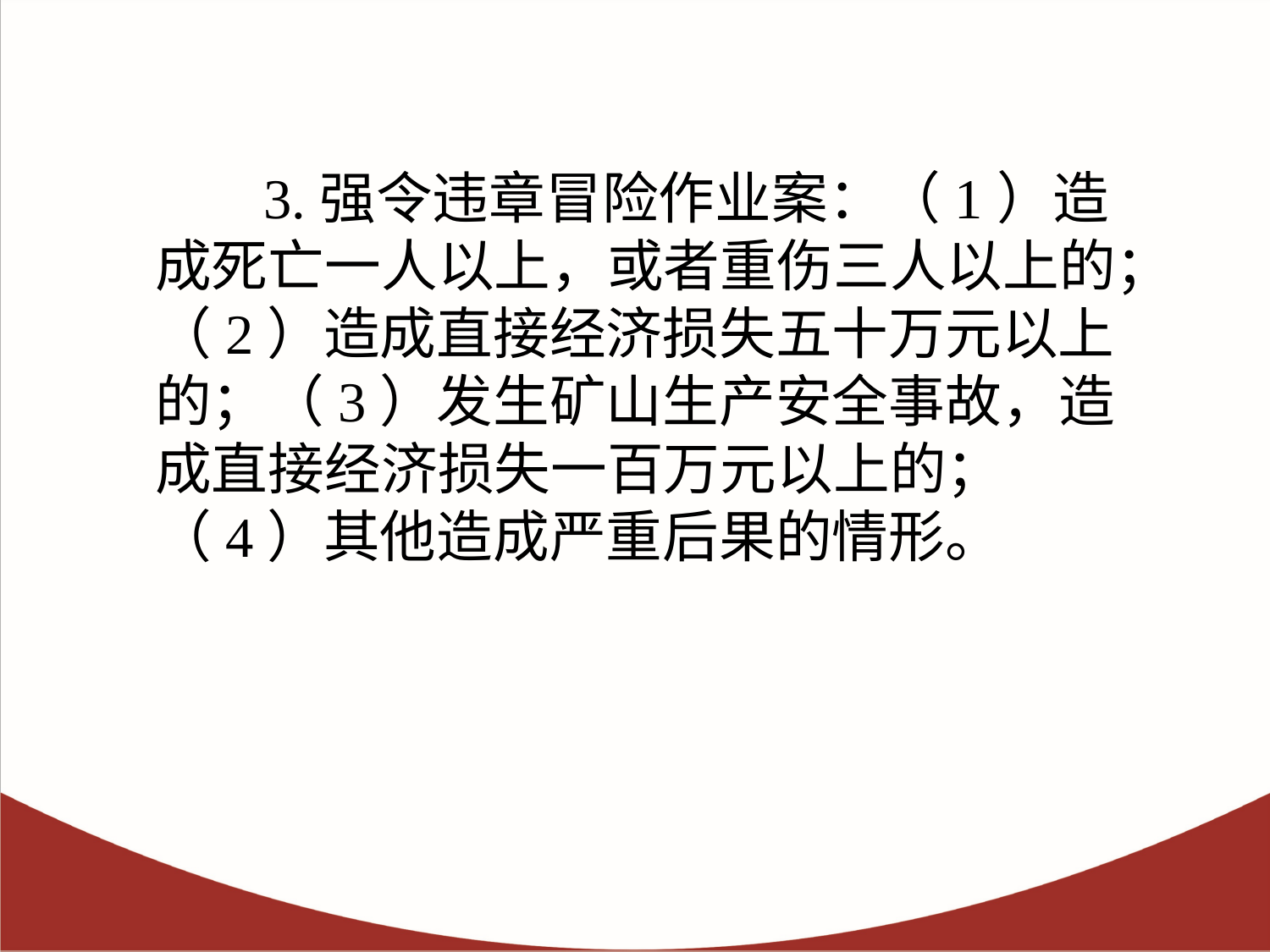

3.强令违章冒险作业案：（1）造成死亡一人以上，或者重伤三人以上的；（2）造成直接经济损失五十万元以上的；（3）发生矿山生产安全事故，造成直接经济损失一百万元以上的；（4）其他造成严重后果的情形。